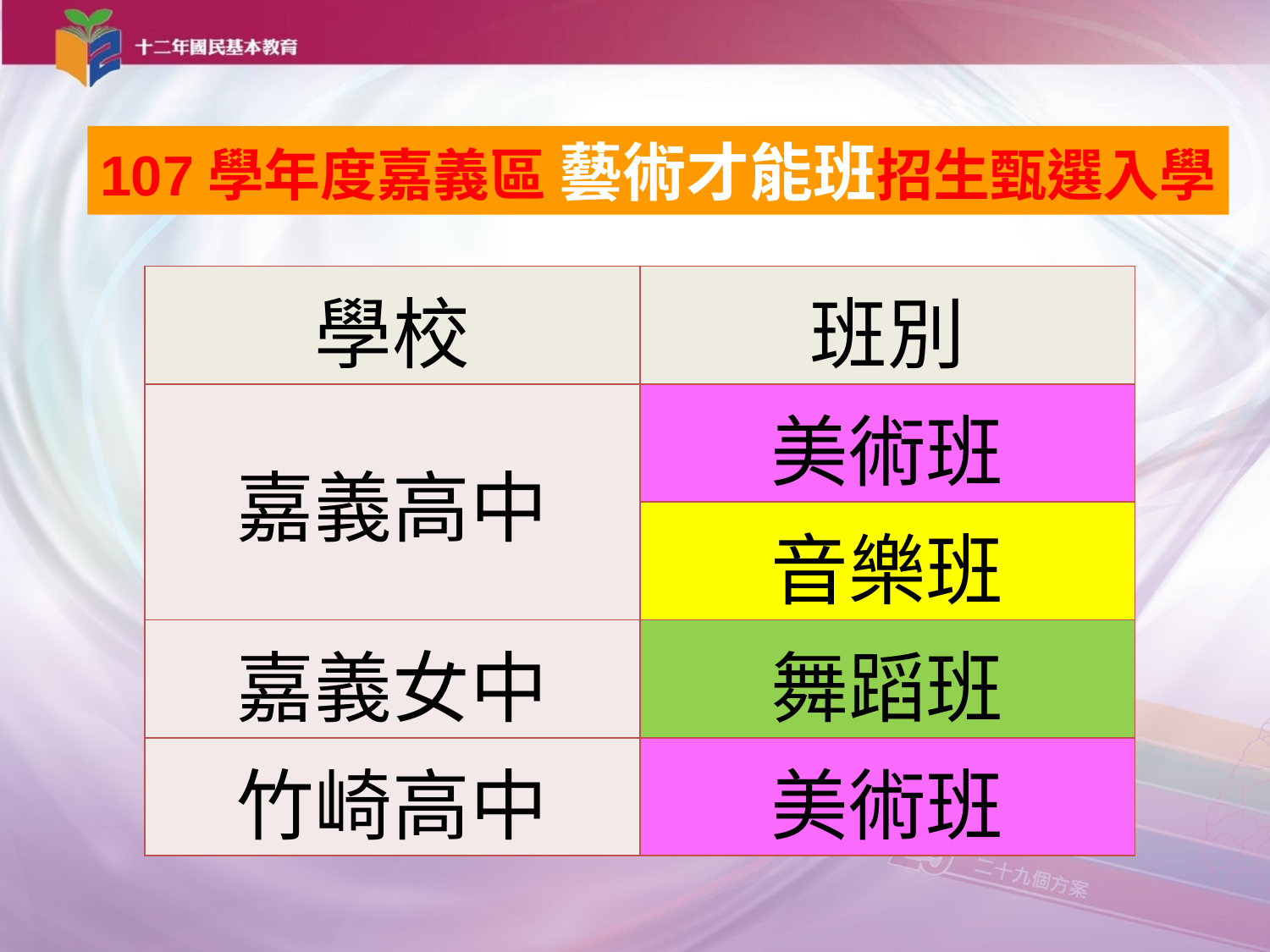

107學年度嘉義區 藝術才能班招生甄選入學
| 學校 | 班別 |
| --- | --- |
| 嘉義高中 | 美術班 |
|  | 音樂班 |
| 嘉義女中 | 舞蹈班 |
| 竹崎高中 | 美術班 |